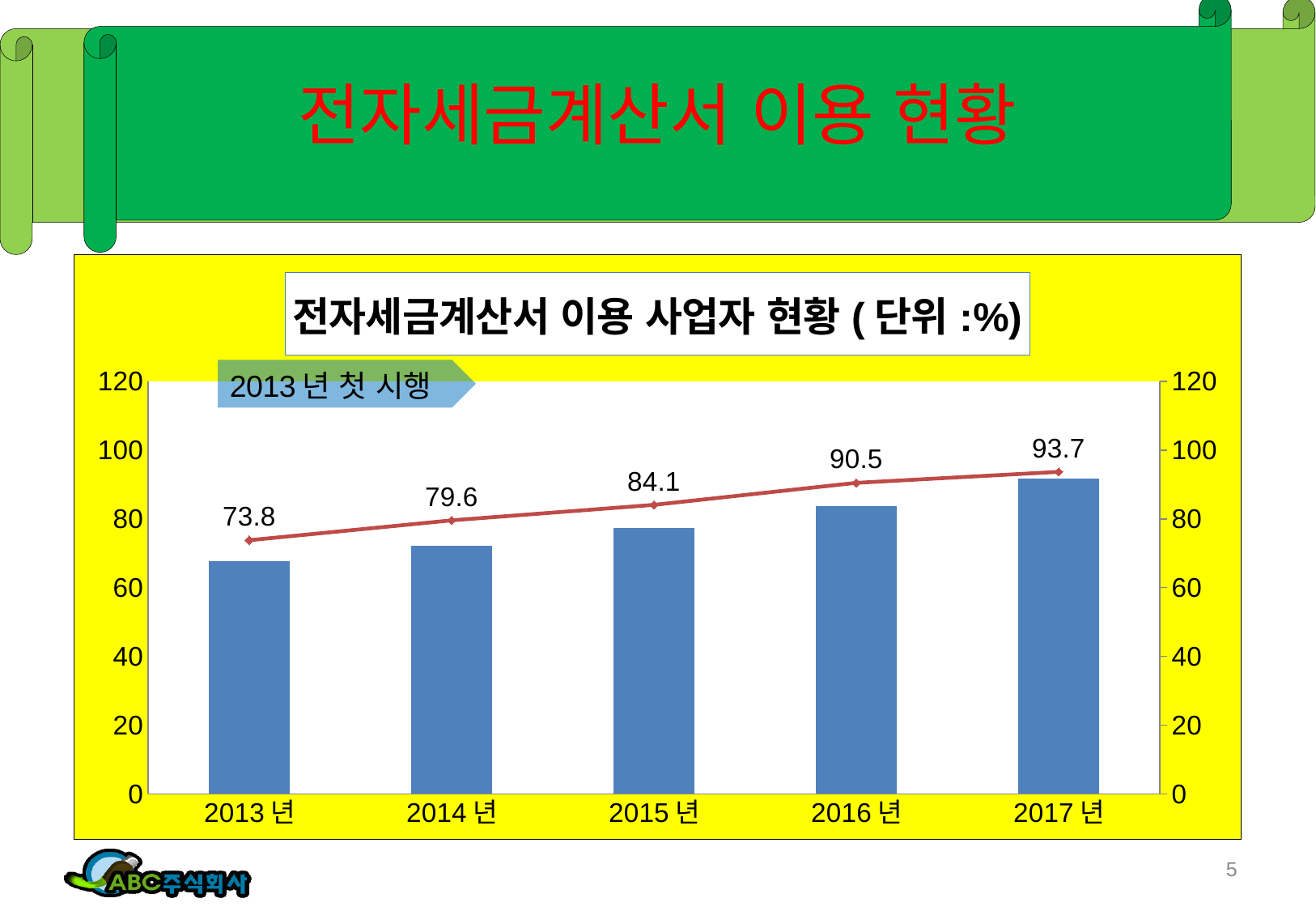

# 전자세금계산서 이용 현황

### Chart: 전자세금계산서 이용 사업자 현황(단위:%)

| Category | 개인 | 법인 |
|---|---|---|
| 2013년 | 67.8 | 73.8 |
| 2014년 | 72.3 | 79.6 |
| 2015년 | 77.4 | 84.1 |
| 2016년 | 83.7 | 90.5 |
| 2017년 | 91.8 | 93.7 |
5